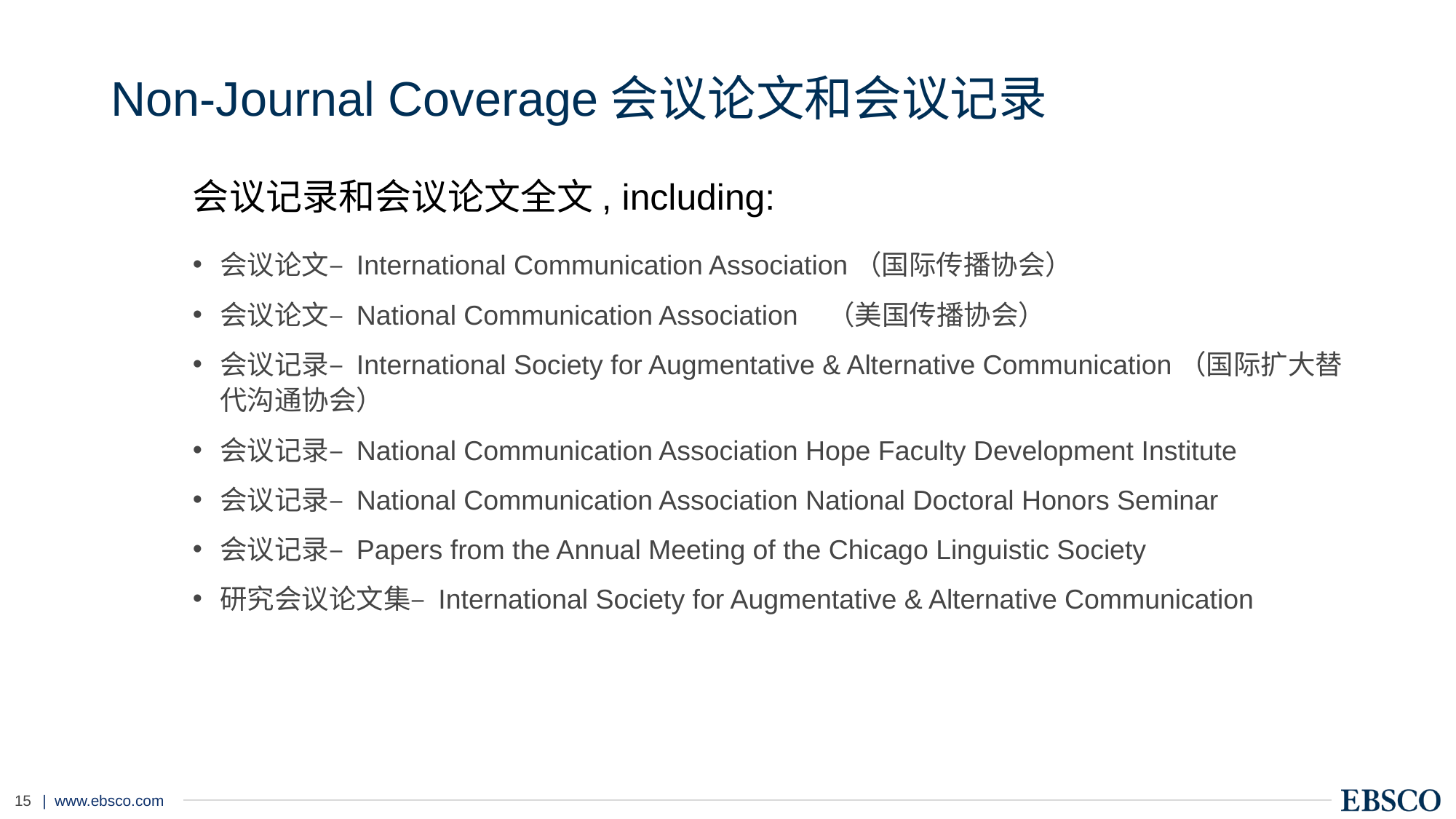

# Non-Journal Coverage会议论文和会议记录
会议记录和会议论文全文, including:
会议论文– International Communication Association（国际传播协会）
会议论文– National Communication Association   （美国传播协会）
会议记录– International Society for Augmentative & Alternative Communication（国际扩大替代沟通协会）
会议记录– National Communication Association Hope Faculty Development Institute
会议记录– National Communication Association National Doctoral Honors Seminar
会议记录– Papers from the Annual Meeting of the Chicago Linguistic Society
研究会议论文集– International Society for Augmentative & Alternative Communication